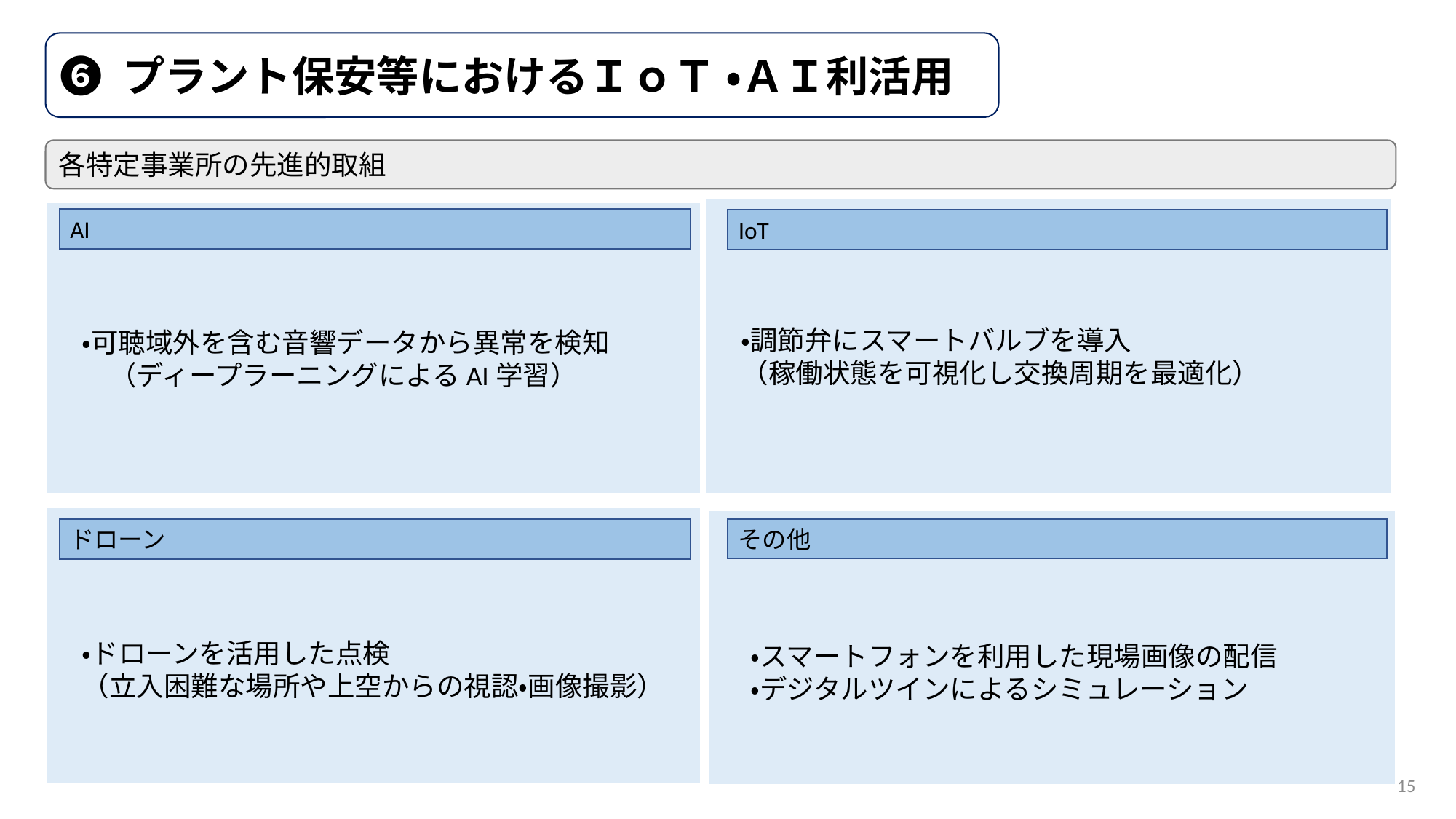

❻ プラント保安等におけるＩｏＴ ・ＡＩ利活用
各特定事業所の先進的取組

AI
IoT
・調節弁にスマートバルブを導入
（稼働状態を可視化し交換周期を最適化）
・可聴域外を含む音響データから異常を検知
　（ディープラーニングによるAI学習）

その他
ドローン
・ドローンを活用した点検
（立入困難な場所や上空からの視認・画像撮影）
・スマートフォンを利用した現場画像の配信
・デジタルツインによるシミュレーション
15